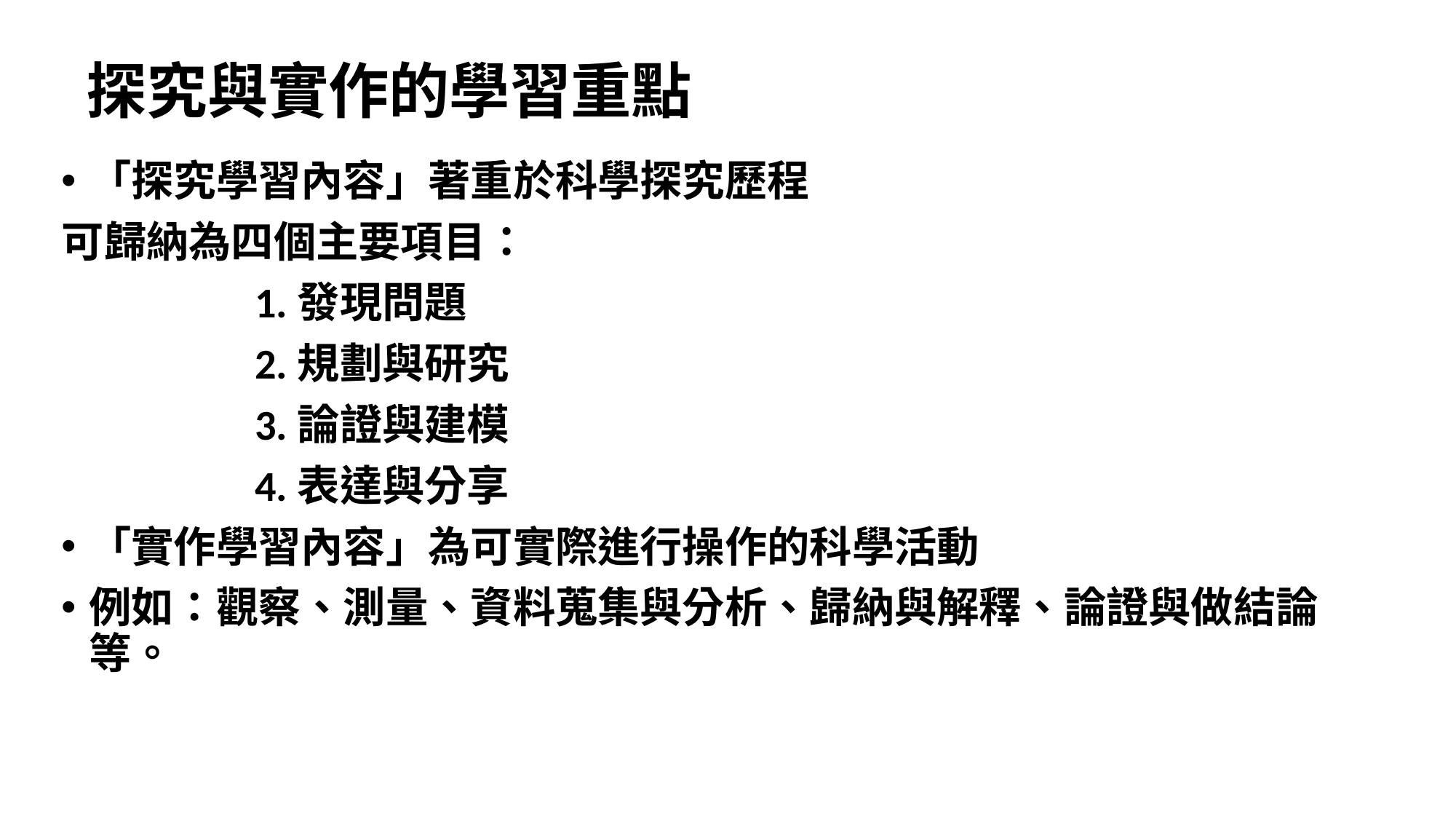

# 探究與實作的學習重點
「探究學習內容」著重於科學探究歷程
可歸納為四個主要項目：
                    1.發現問題
                    2.規劃與研究
                    3.論證與建模
                    4.表達與分享
「實作學習內容」為可實際進行操作的科學活動
例如：觀察、測量、資料蒐集與分析、歸納與解釋、論證與做結論等。